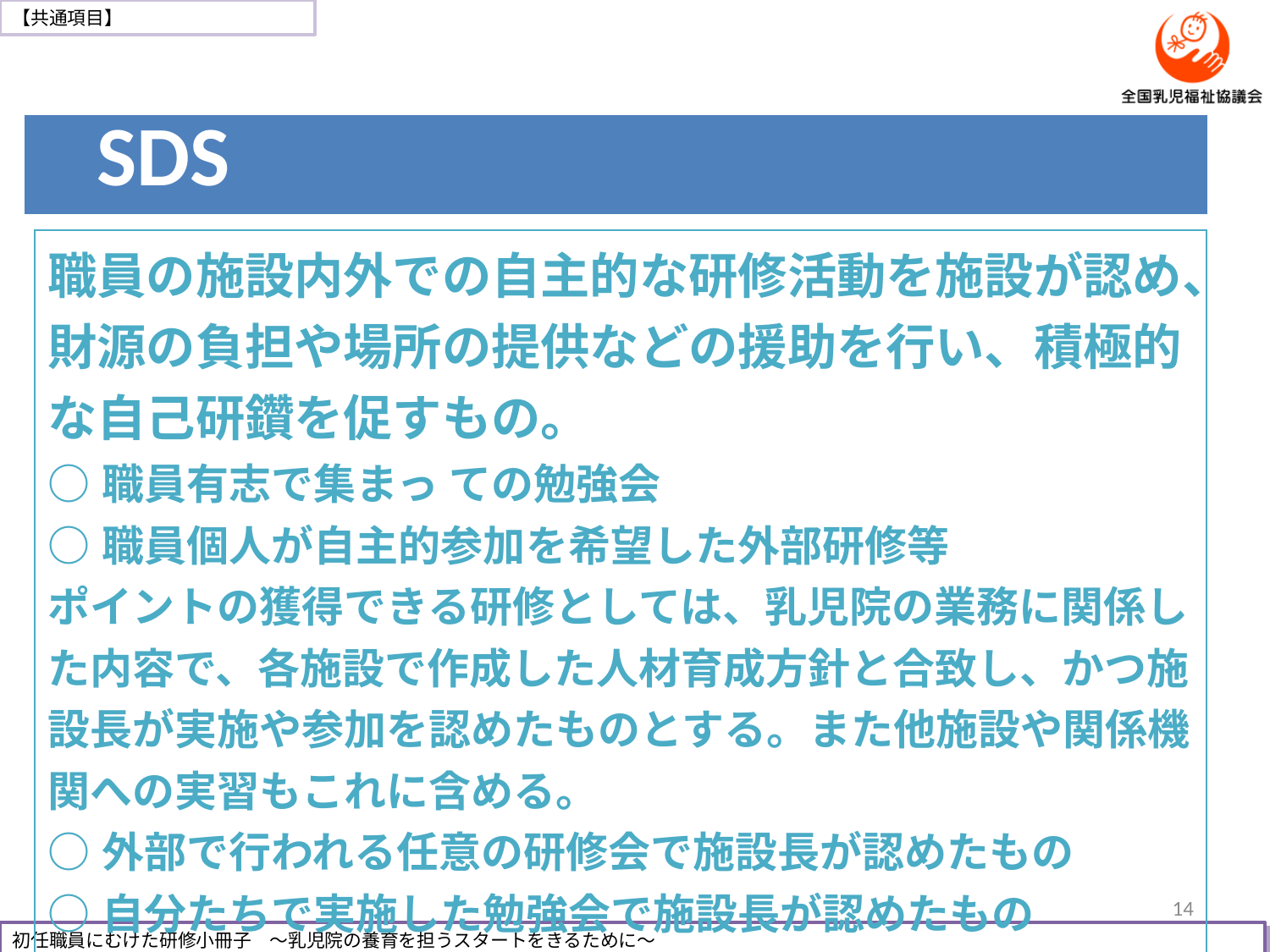

|  | SDS |
| --- | --- |
| 職員の施設内外での自主的な研修活動を施設が認め、財源の負担や場所の提供などの援助を行い、積極的な自己研鑽を促すもの。 ○職員有志で集まっ ての勉強会 ○職員個人が自主的参加を希望した外部研修等 ポイントの獲得できる研修としては、乳児院の業務に関係した内容で、各施設で作成した人材育成方針と合致し、かつ施設長が実施や参加を認めたものとする。また他施設や関係機関への実習もこれに含める。 ○外部で行われる任意の研修会で施設長が認めたもの ○自分たちで実施した勉強会で施設長が認めたもの ○他施設や関係機関への実習 |
| --- |
14